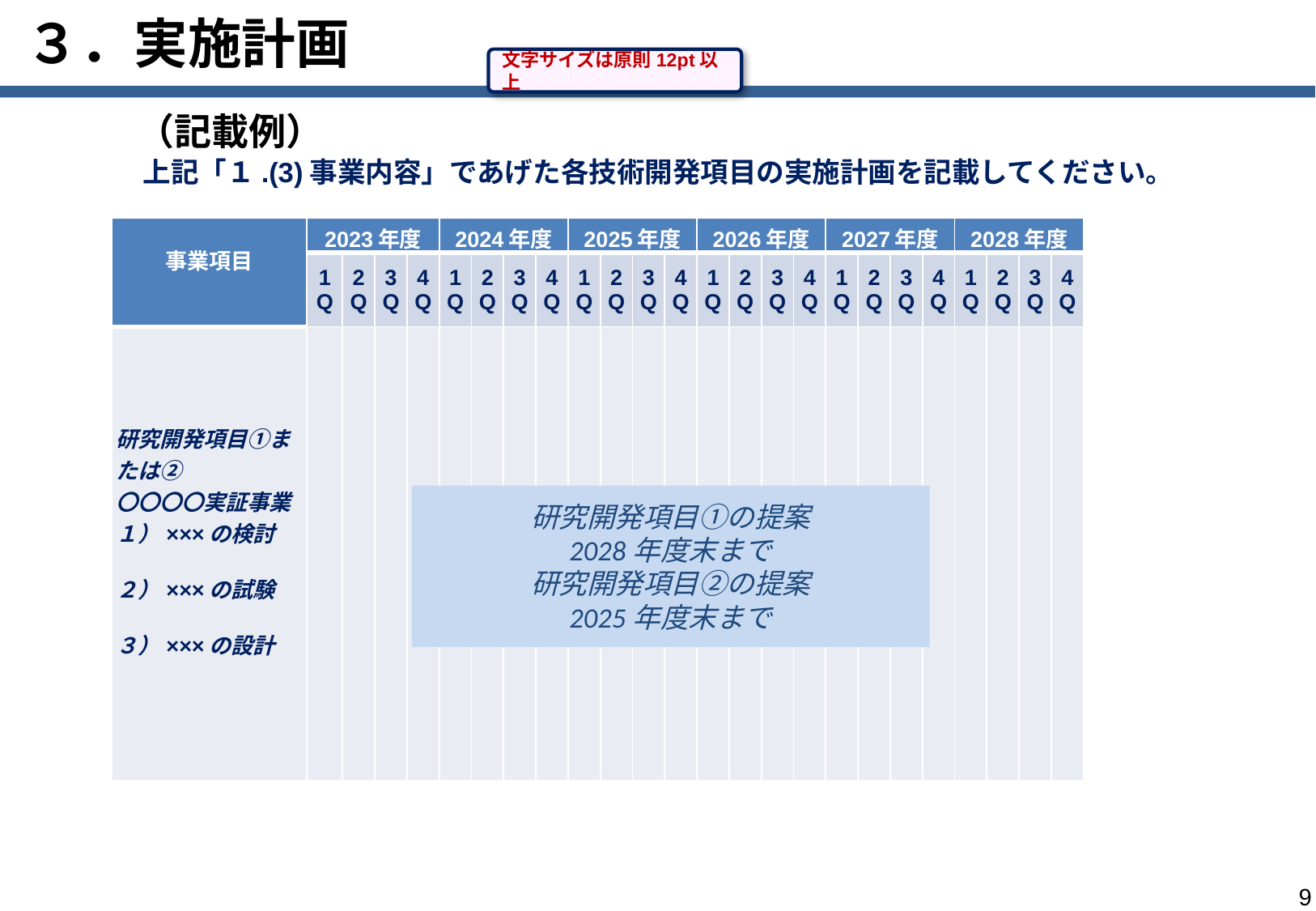

# ３．実施計画
文字サイズは原則12pt以上
（記載例）
上記「１.(3)事業内容」であげた各技術開発項目の実施計画を記載してください。
| 事業項目 | 2023年度 |  |  |  | 2024年度 |  |  |  | 2025年度 |  |  |  | 2026年度 |  |  |  | 2027年度 |  |  |  | 2028年度 |  |  |  |
| --- | --- | --- | --- | --- | --- | --- | --- | --- | --- | --- | --- | --- | --- | --- | --- | --- | --- | --- | --- | --- | --- | --- | --- | --- |
|  | 1Q | 2Q | 3Q | 4Q | 1Q | 2Q | 3Q | 4Q | 1Q | 2Q | 3Q | 4Q | 1Q | 2Q | 3Q | 4Q | 1Q | 2Q | 3Q | 4Q | 1Q | 2Q | 3Q | 4Q |
| 研究開発項目①または② 〇〇〇〇実証事業 １）×××の検討 ２）×××の試験 ３）×××の設計 |  |  |  |  |  |  |  |  |  |  |  |  |  |  |  |  |  |  |  |  |  |  |  |  |
研究開発項目①の提案
2028年度末まで
研究開発項目②の提案
2025年度末まで
9